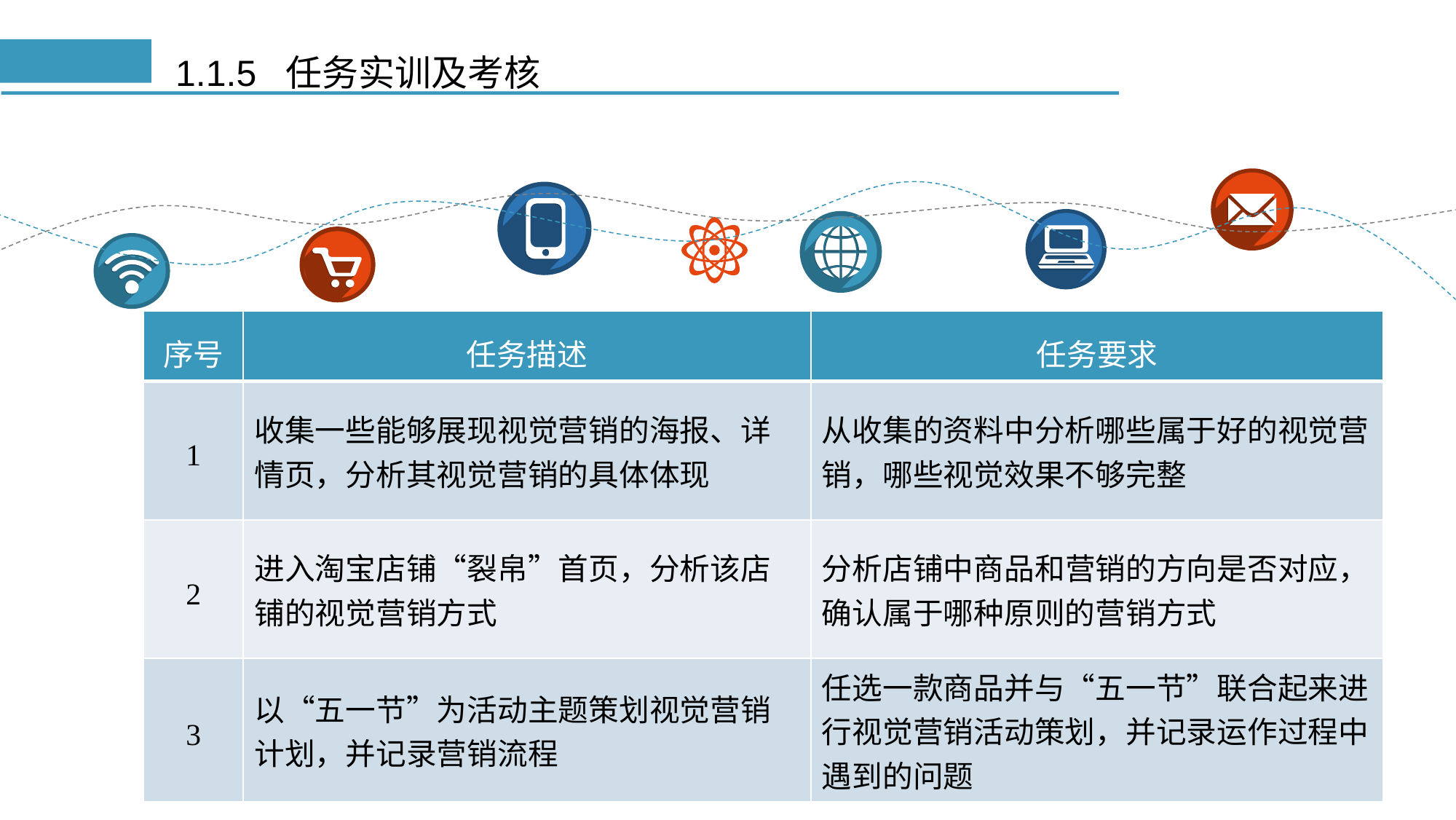

# 1.1.5  任务实训及考核

| 序号 | 任务描述 | 任务要求 |
| --- | --- | --- |
| 1 | 收集一些能够展现视觉营销的海报、详情页，分析其视觉营销的具体体现 | 从收集的资料中分析哪些属于好的视觉营销，哪些视觉效果不够完整 |
| 2 | 进入淘宝店铺“裂帛”首页，分析该店铺的视觉营销方式 | 分析店铺中商品和营销的方向是否对应，确认属于哪种原则的营销方式 |
| 3 | 以“五一节”为活动主题策划视觉营销计划，并记录营销流程 | 任选一款商品并与“五一节”联合起来进行视觉营销活动策划，并记录运作过程中遇到的问题 |